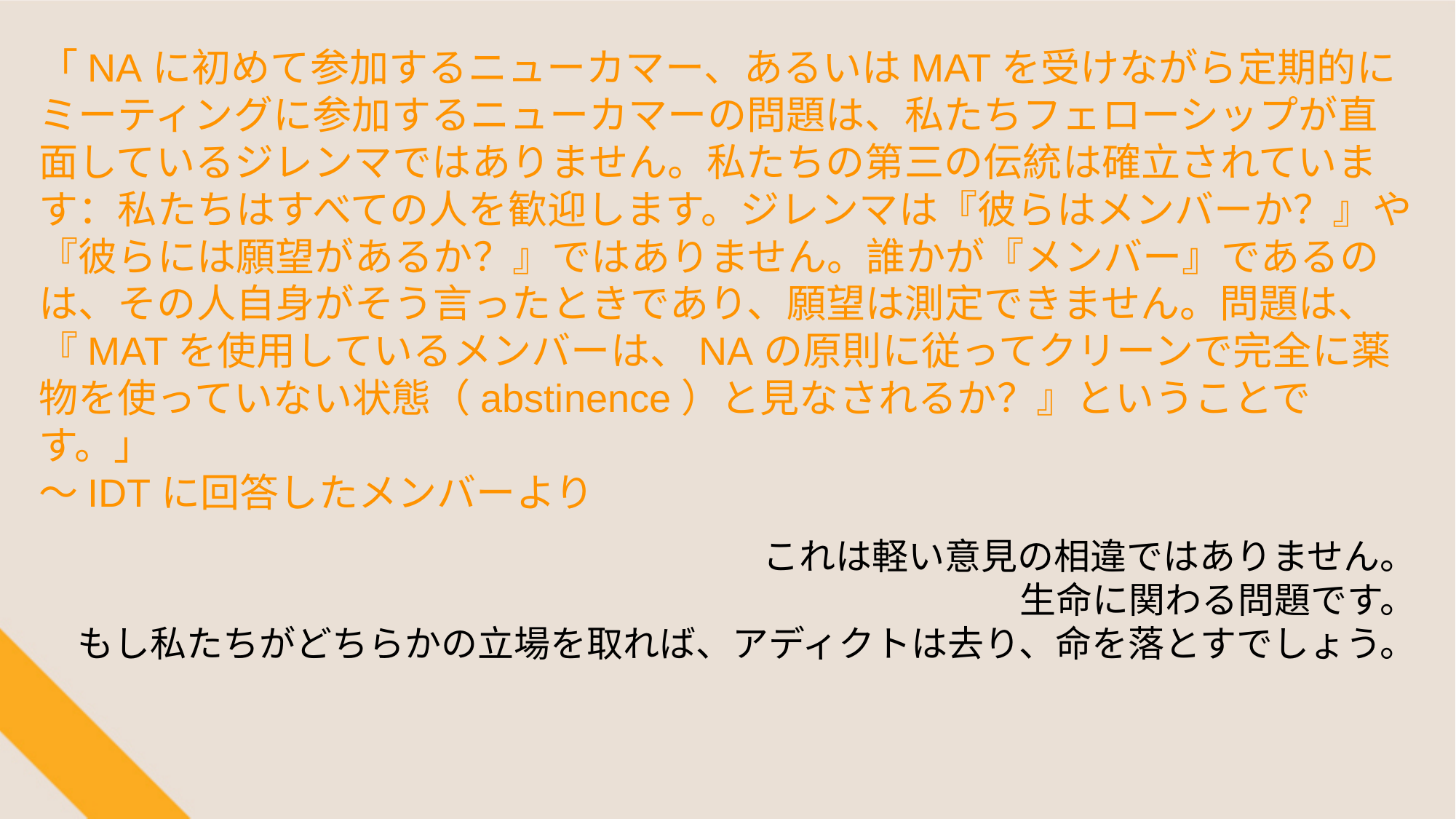

「NAに初めて参加するニューカマー、あるいはMATを受けながら定期的にミーティングに参加するニューカマーの問題は、私たちフェローシップが直面しているジレンマではありません。私たちの第三の伝統は確立されています：私たちはすべての人を歓迎します。ジレンマは『彼らはメンバーか？』や『彼らには願望があるか？』ではありません。誰かが『メンバー』であるのは、その人自身がそう言ったときであり、願望は測定できません。問題は、『MATを使用しているメンバーは、NAの原則に従ってクリーンで完全に薬物を使っていない状態（abstinence）と見なされるか？』ということです。」
〜IDTに回答したメンバーより
これは軽い意見の相違ではありません。
生命に関わる問題です。
もし私たちがどちらかの立場を取れば、アディクトは去り、命を落とすでしょう。